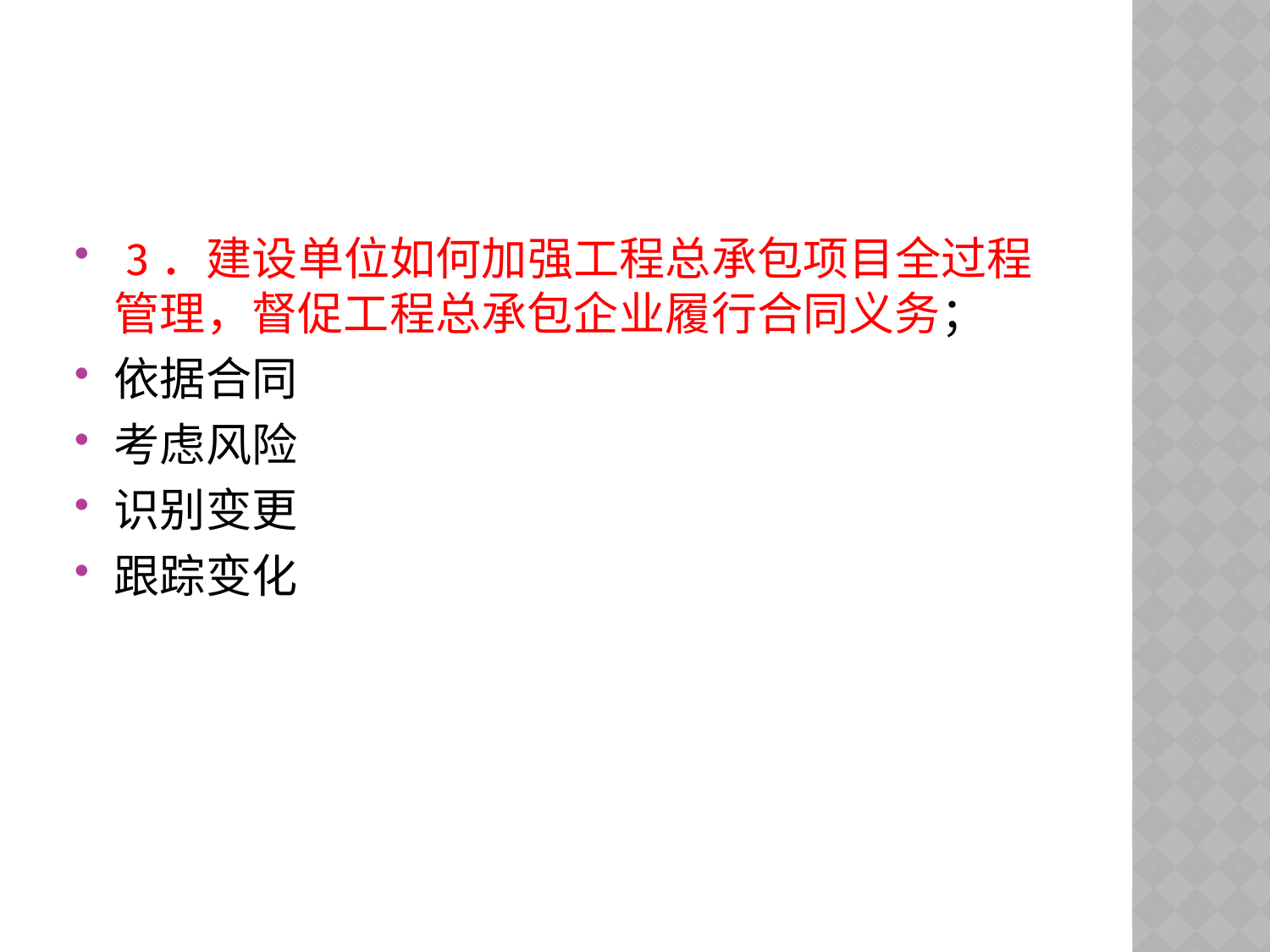

#
 3．建设单位如何加强工程总承包项目全过程管理，督促工程总承包企业履行合同义务；
依据合同
考虑风险
识别变更
跟踪变化